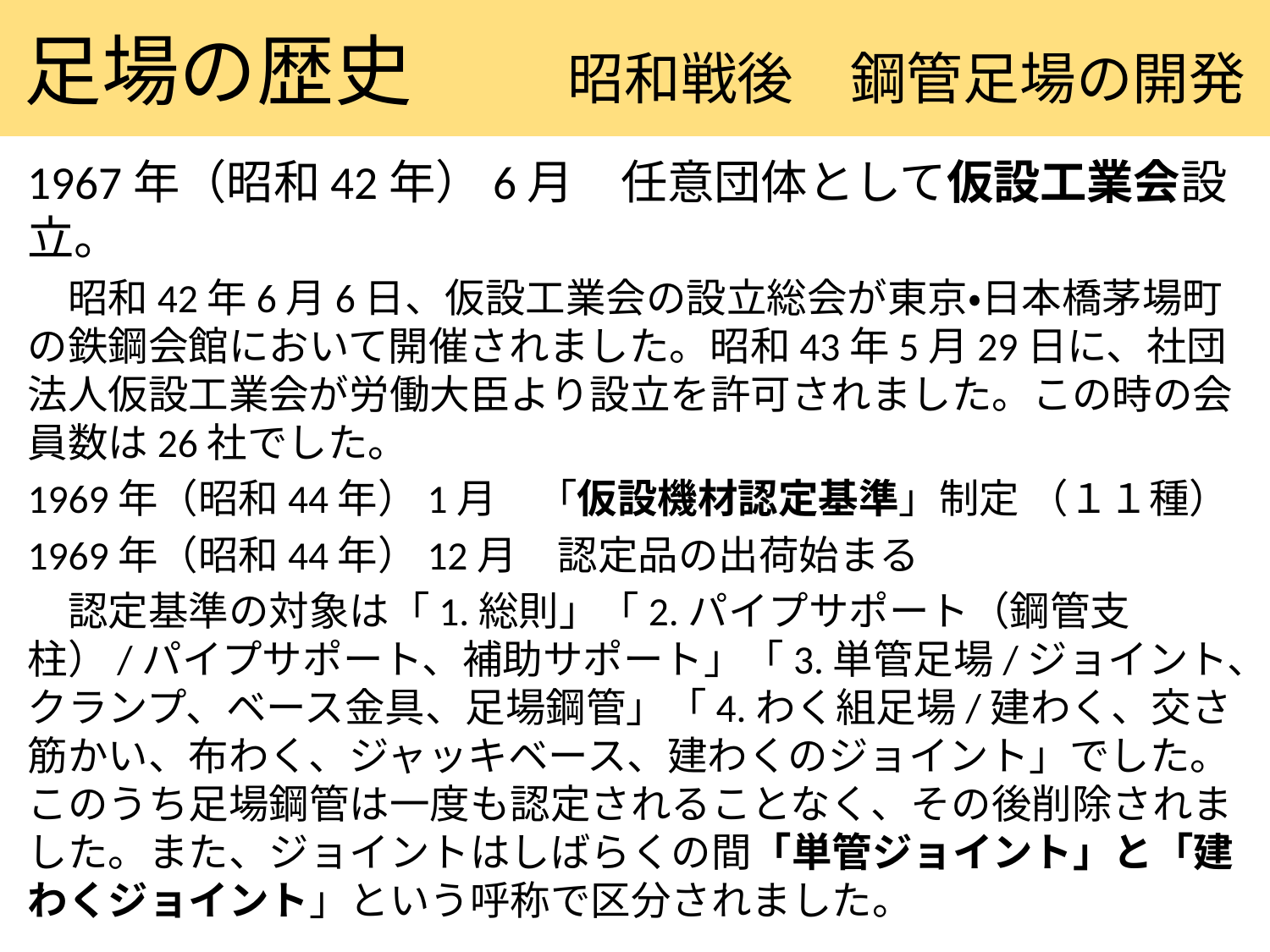

# 足場の歴史　　昭和戦後　鋼管足場の開発
1967年（昭和42年）6月　任意団体として仮設工業会設立。
　昭和42年6月6日、仮設工業会の設立総会が東京・日本橋茅場町の鉄鋼会館において開催されました。昭和43年5月29日に、社団法人仮設工業会が労働大臣より設立を許可されました。この時の会員数は26社でした。
1969年（昭和44年）1月　「仮設機材認定基準」制定 （１１種）
1969年（昭和44年）12月　認定品の出荷始まる
　認定基準の対象は「1.総則」「2.パイプサポート（鋼管支柱）/パイプサポート、補助サポート」「3.単管足場/ジョイント、クランプ、ベース金具、足場鋼管」「4.わく組足場/建わく、交さ筋かい、布わく、ジャッキベース、建わくのジョイント」でした。このうち足場鋼管は一度も認定されることなく、その後削除されました。また、ジョイントはしばらくの間「単管ジョイント」と「建わくジョイント」という呼称で区分されました。